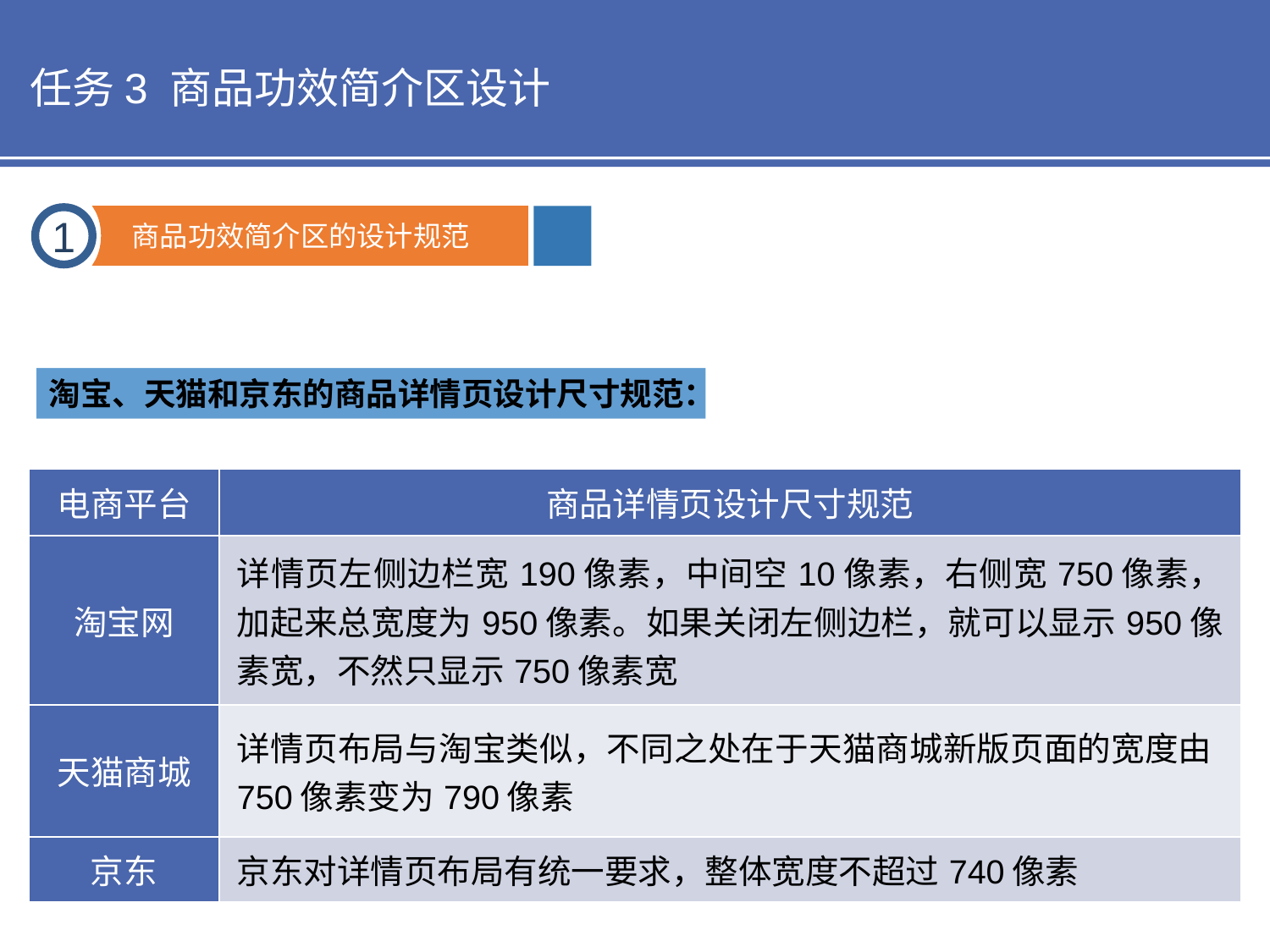

任务3 商品功效简介区设计

商品功效简介区的设计规范

1

淘宝、天猫和京东的商品详情页设计尺寸规范：
| 电商平台 | 商品详情页设计尺寸规范 |
| --- | --- |
| 淘宝网 | 详情页左侧边栏宽190像素，中间空10像素，右侧宽750像素，加起来总宽度为950像素。如果关闭左侧边栏，就可以显示950像素宽，不然只显示750像素宽 |
| 天猫商城 | 详情页布局与淘宝类似，不同之处在于天猫商城新版页面的宽度由750像素变为790像素 |
| 京东 | 京东对详情页布局有统一要求，整体宽度不超过740像素 |